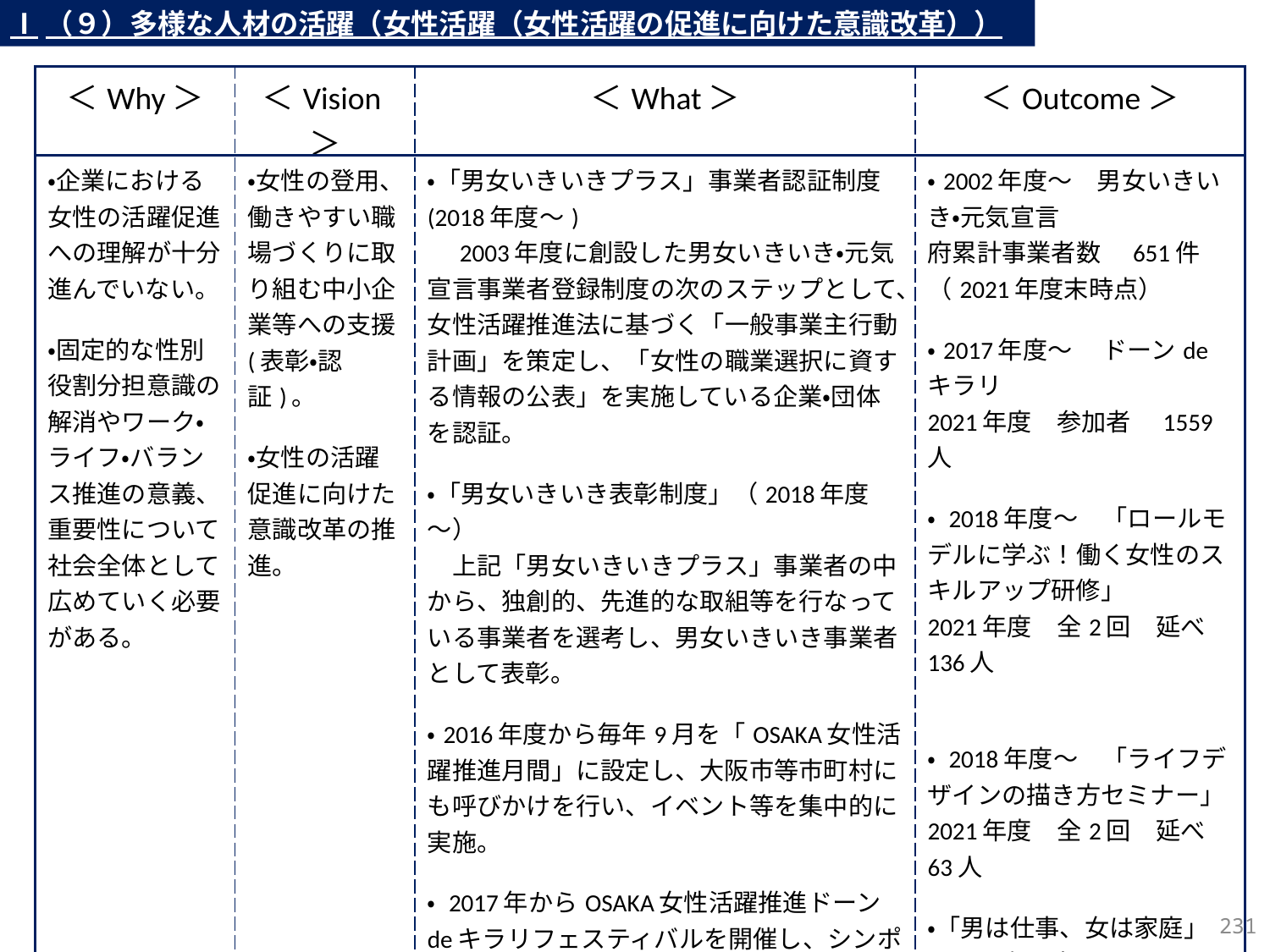

Ⅰ（９）多様な人材の活躍（女性活躍（女性活躍の促進に向けた意識改革））
| ＜Why＞ | ＜Vision＞ | ＜What＞ | ＜Outcome＞ |
| --- | --- | --- | --- |
| ・企業における女性の活躍促進への理解が十分進んでいない。 ・固定的な性別役割分担意識の解消やワーク・ライフ・バランス推進の意義、重要性について社会全体として広めていく必要がある。 | ・女性の登用、働きやすい職場づくりに取り組む中小企業等への支援(表彰・認証)。 ・女性の活躍促進に向けた意識改革の推進。 | ・「男女いきいきプラス」事業者認証制度 (2018年度～) 　2003年度に創設した男女いきいき・元気宣言事業者登録制度の次のステップとして、女性活躍推進法に基づく「一般事業主行動計画」を策定し、「女性の職業選択に資する情報の公表」を実施している企業・団体を認証。 ・「男女いきいき表彰制度」（2018年度～） 　上記「男女いきいきプラス」事業者の中から、独創的、先進的な取組等を行なっている事業者を選考し、男女いきいき事業者として表彰。 ・2016年度から毎年9月を「OSAKA女性活躍推進月間」に設定し、大阪市等市町村にも呼びかけを行い、イベント等を集中的に実施。 ・ 2017年からOSAKA女性活躍推進ドーンdeキラリフェスティバルを開催し、シンポジウムのほか、相談会や合同企業説明会等を実施。 　また、女性社員向けセミナー「ロールモデルに学ぶ！働く女性のキャリアアップ研修」や学生向けセミナー「ライフデザインの描き方セミナー」にて、男女いきいき事業者表彰受賞の事業者等から、ワーク・ライフ・バランスについて講演。 | ・2002年度～　男女いきいき・元気宣言 府累計事業者数　651件（2021年度末時点） ・2017年度～　 ドーンdeキラリ　 2021年度　参加者　1559人　 ・ 2018年度～　「ロールモデルに学ぶ！働く女性のスキルアップ研修」 2021年度　全2回　延べ136人　　　　　　　　　　　　 ・ 2018年度～　「ライフデザインの描き方セミナー」 2021年度　全2回　延べ63人 ・「男は仕事、女は家庭」という考え方について、同意しない割合は、男性42.3%→58.6%、女性52.9％→69.2%と、男女とも改善 大阪府「男女共同参画に関する府民意識調査」（2009年度→2019年度） |
231